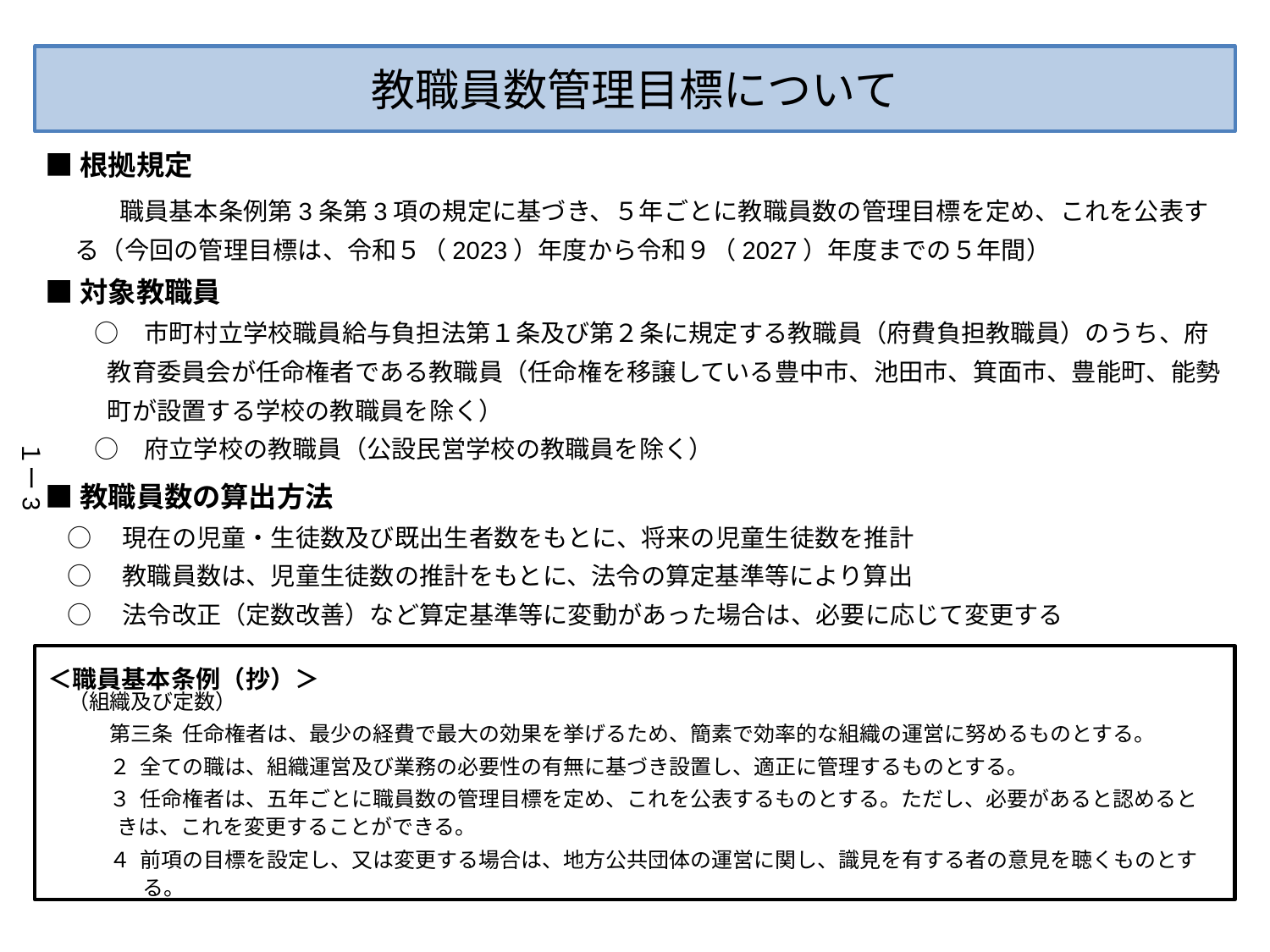

# 教職員数管理目標について
■根拠規定
　　　職員基本条例第3条第3項の規定に基づき、５年ごとに教職員数の管理目標を定め、これを公表する（今回の管理目標は、令和５（2023）年度から令和９（2027）年度までの５年間）
■対象教職員
　　○　市町村立学校職員給与負担法第１条及び第２条に規定する教職員（府費負担教職員）のうち、府教育委員会が任命権者である教職員（任命権を移譲している豊中市、池田市、箕面市、豊能町、能勢町が設置する学校の教職員を除く）
　　○　府立学校の教職員（公設民営学校の教職員を除く）
■教職員数の算出方法
    ○　現在の児童・生徒数及び既出生者数をもとに、将来の児童生徒数を推計
    ○　教職員数は、児童生徒数の推計をもとに、法令の算定基準等により算出
    ○　法令改正（定数改善）など算定基準等に変動があった場合は、必要に応じて変更する
１ー3

＜職員基本条例（抄）＞
（組織及び定数）
　　第三条  任命権者は、最少の経費で最大の効果を挙げるため、簡素で効率的な組織の運営に努めるものとする。
　　２  全ての職は、組織運営及び業務の必要性の有無に基づき設置し、適正に管理するものとする。
　　３  任命権者は、五年ごとに職員数の管理目標を定め、これを公表するものとする。ただし、必要があると認めるときは、これを変更することができる。
　　４  前項の目標を設定し、又は変更する場合は、地方公共団体の運営に関し、識見を有する者の意見を聴くものとする。